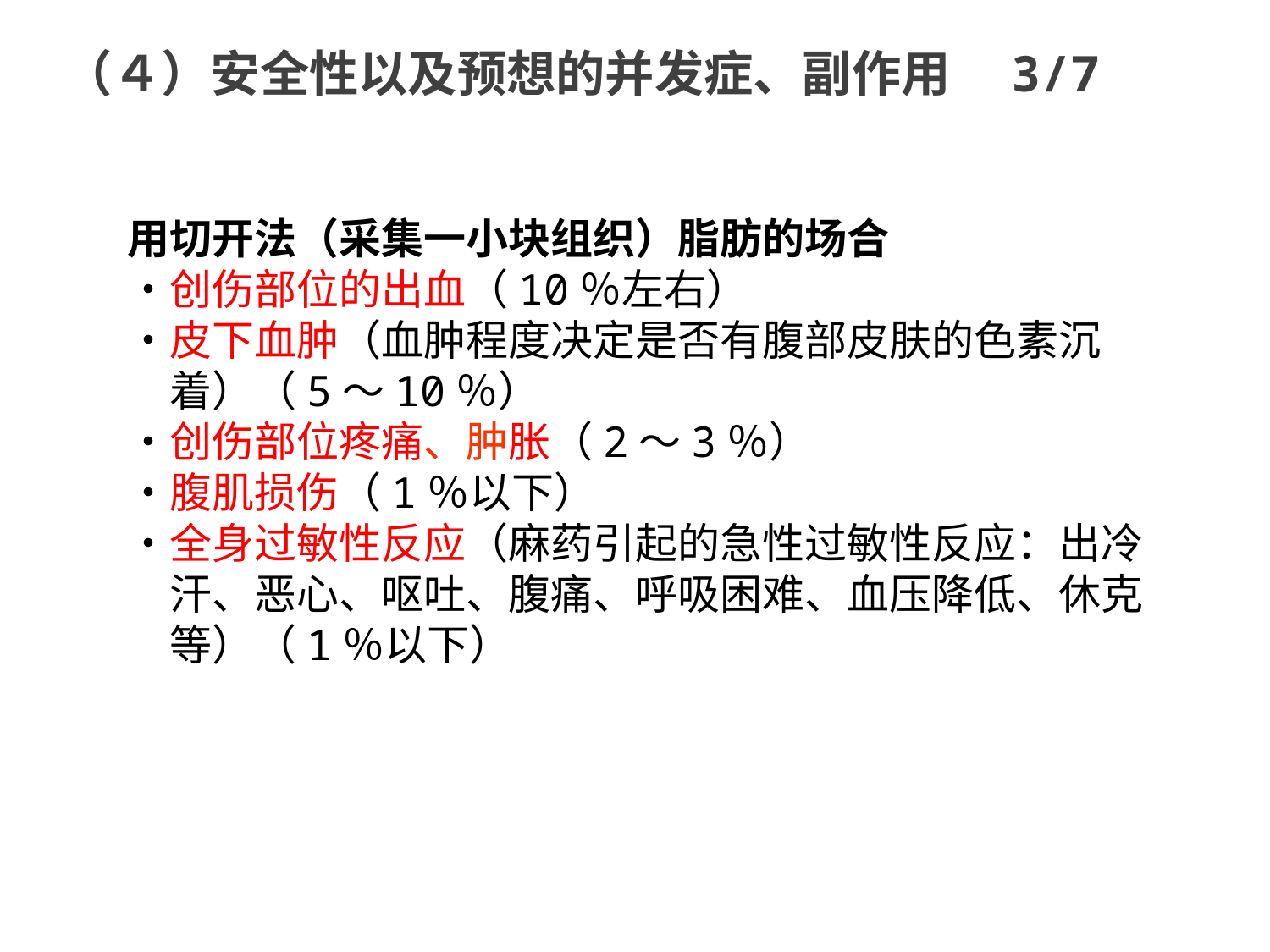

（４）安全性以及预想的并发症、副作用　3/7
用切开法（采集一小块组织）脂肪的场合
・创伤部位的出血（10％左右）
・皮下血肿（血肿程度决定是否有腹部皮肤的色素沉
　着）（5～10％）
・创伤部位疼痛、肿胀（2～3％）
・腹肌损伤（1％以下）
・全身过敏性反应（麻药引起的急性过敏性反应：出冷
　汗、恶心、呕吐、腹痛、呼吸困难、血压降低、休克
　等）（1％以下）